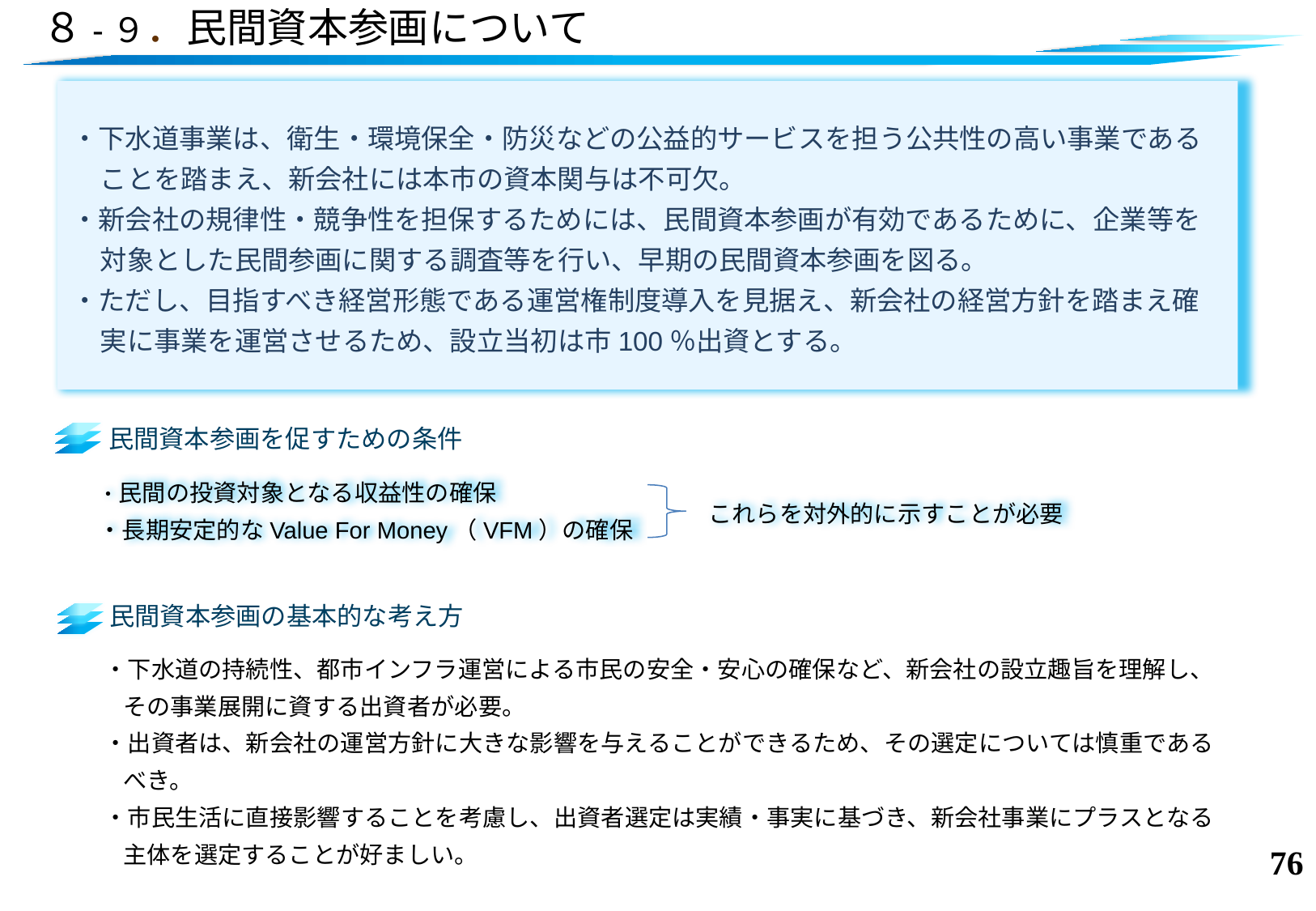

# ８-９．民間資本参画について
・下水道事業は、衛生・環境保全・防災などの公益的サービスを担う公共性の高い事業であることを踏まえ、新会社には本市の資本関与は不可欠。
・新会社の規律性・競争性を担保するためには、民間資本参画が有効であるために、企業等を対象とした民間参画に関する調査等を行い、早期の民間資本参画を図る。
・ただし、目指すべき経営形態である運営権制度導入を見据え、新会社の経営方針を踏まえ確実に事業を運営させるため、設立当初は市100％出資とする。
民間資本参画を促すための条件

・民間の投資対象となる収益性の確保
・長期安定的なValue For Money（VFM）の確保

これらを対外的に示すことが必要
民間資本参画の基本的な考え方

・下水道の持続性、都市インフラ運営による市民の安全・安心の確保など、新会社の設立趣旨を理解し、その事業展開に資する出資者が必要。
・出資者は、新会社の運営方針に大きな影響を与えることができるため、その選定については慎重であるべき。
・市民生活に直接影響することを考慮し、出資者選定は実績・事実に基づき、新会社事業にプラスとなる主体を選定することが好ましい。
76